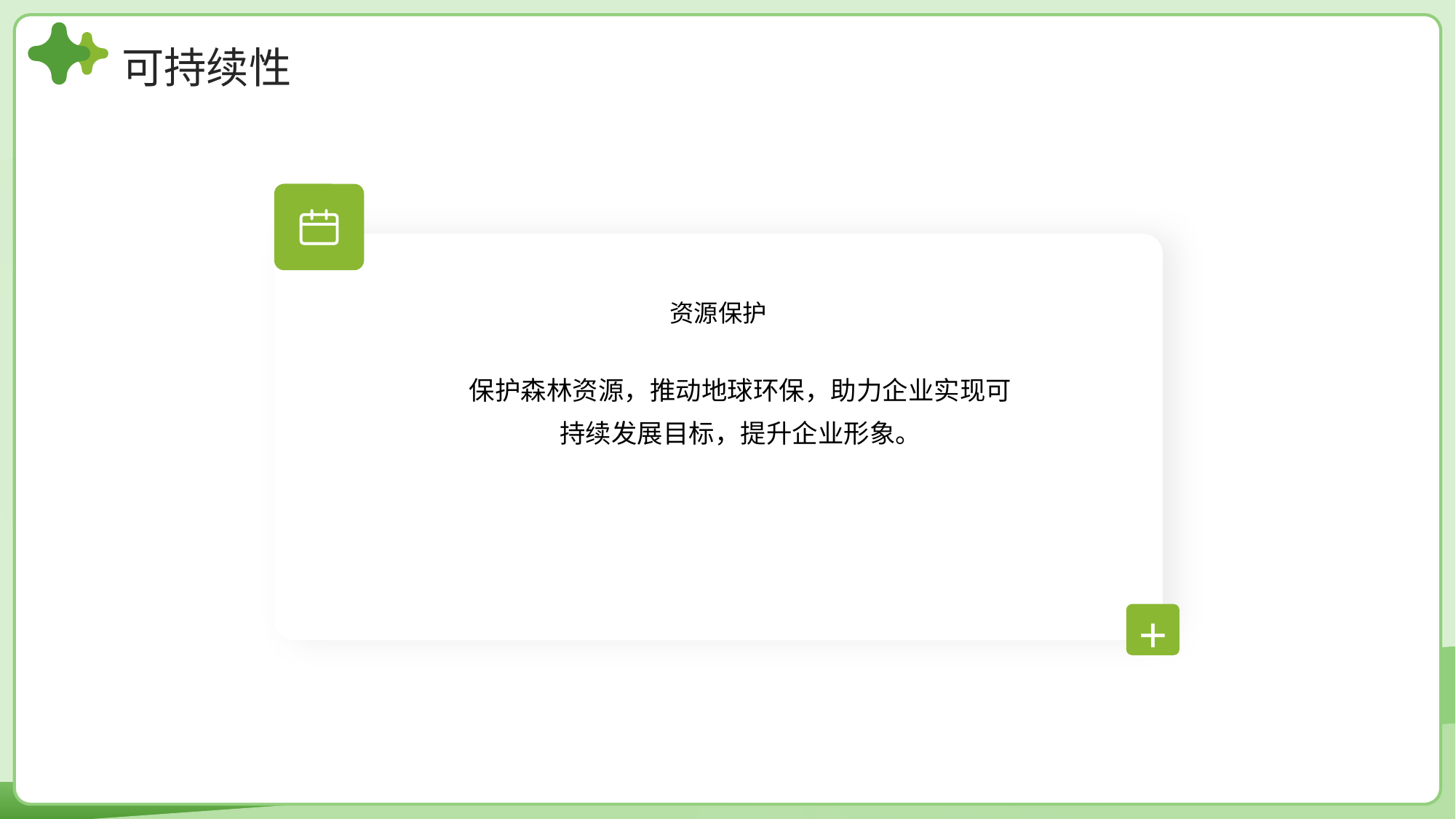

可持续性

资源保护
保护森林资源，推动地球环保，助力企业实现可持续发展目标，提升企业形象。
+